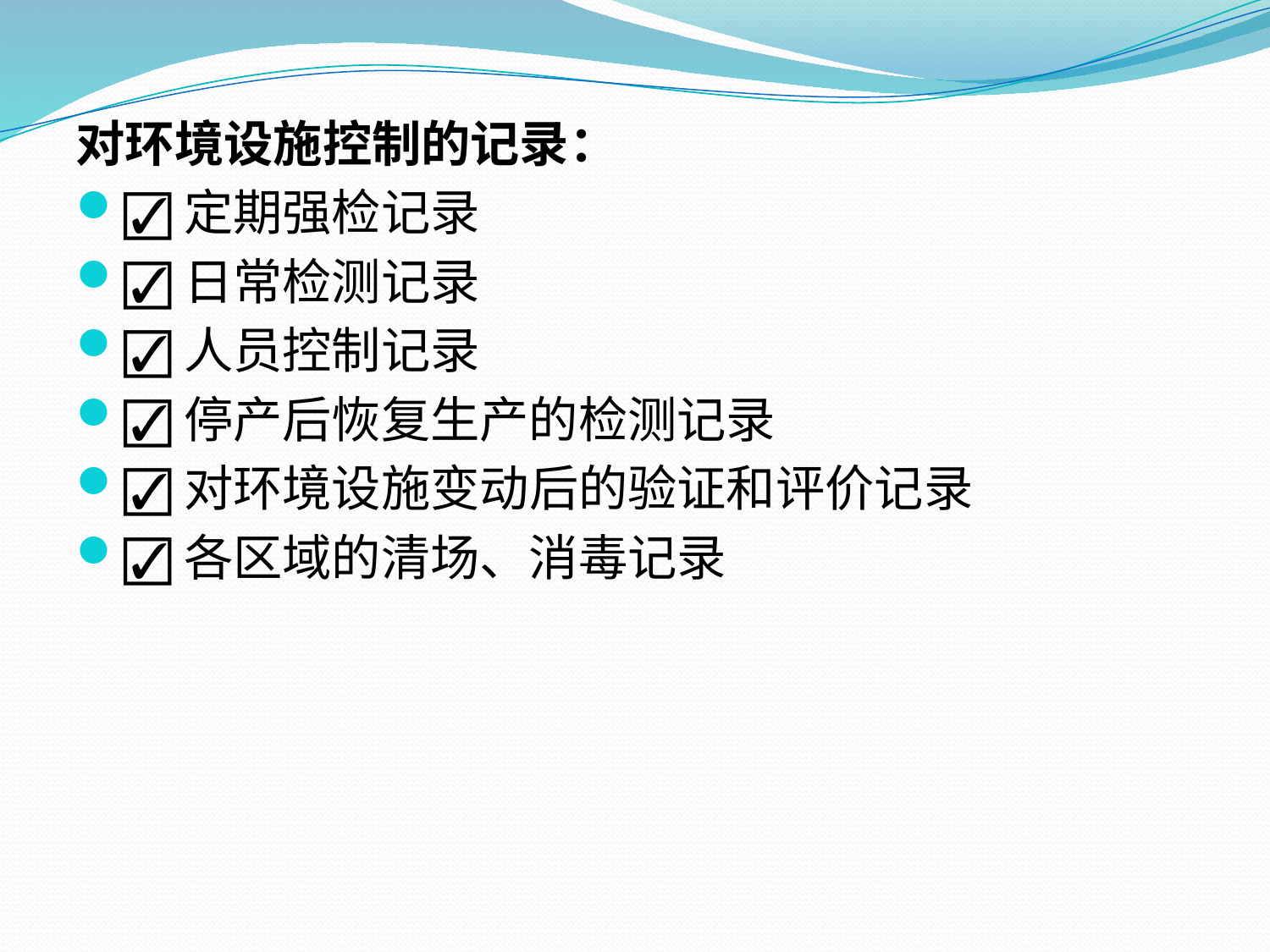

对环境设施控制的记录：
☑定期强检记录
☑日常检测记录
☑人员控制记录
☑停产后恢复生产的检测记录
☑对环境设施变动后的验证和评价记录
☑各区域的清场、消毒记录